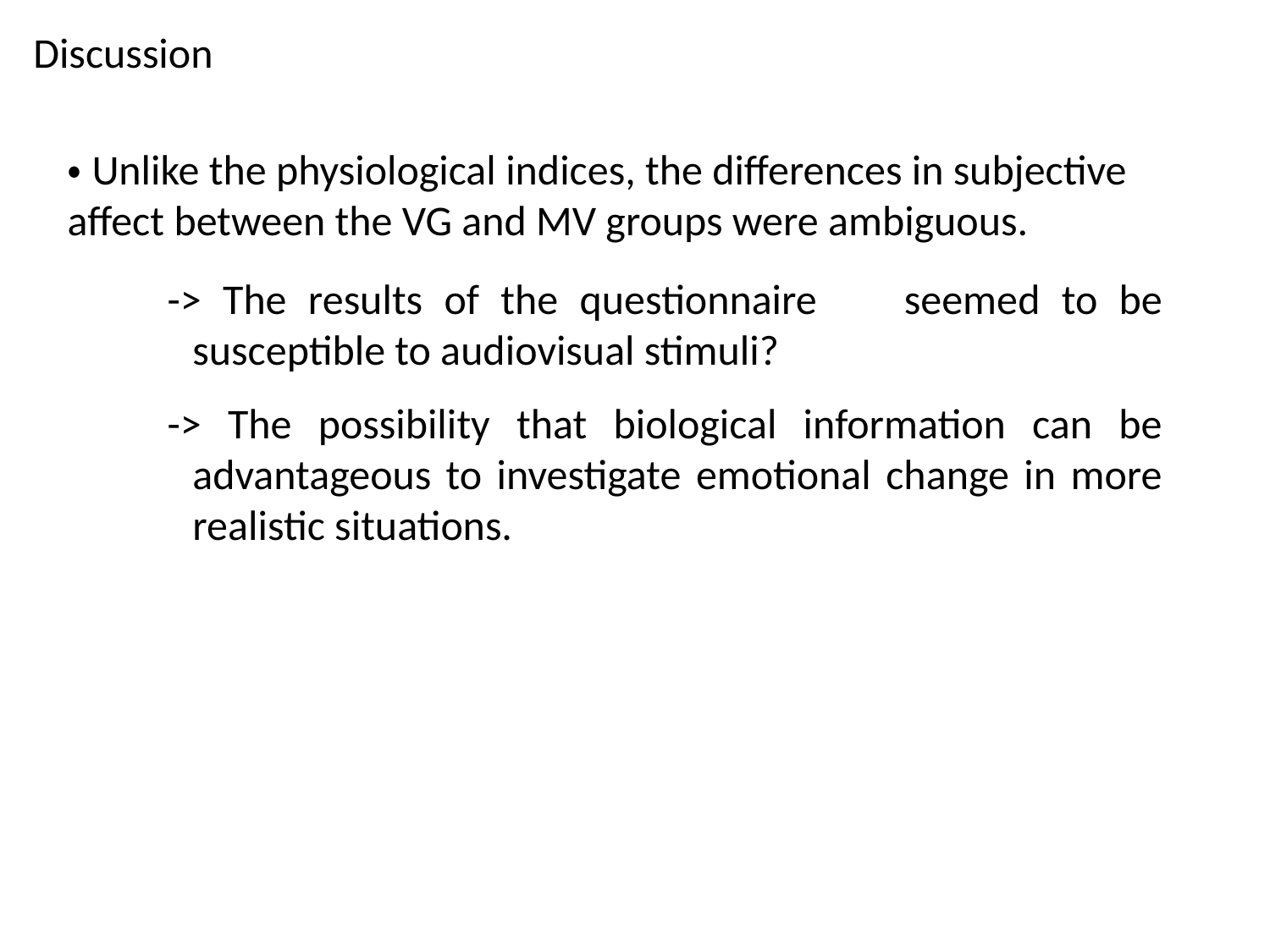

Discussion
・Unlike the physiological indices, the differences in subjective affect between the VG and MV groups were ambiguous.
-> The results of the questionnaire　seemed to be susceptible to audiovisual stimuli?
-> The possibility that biological information can be advantageous to investigate emotional change in more realistic situations.